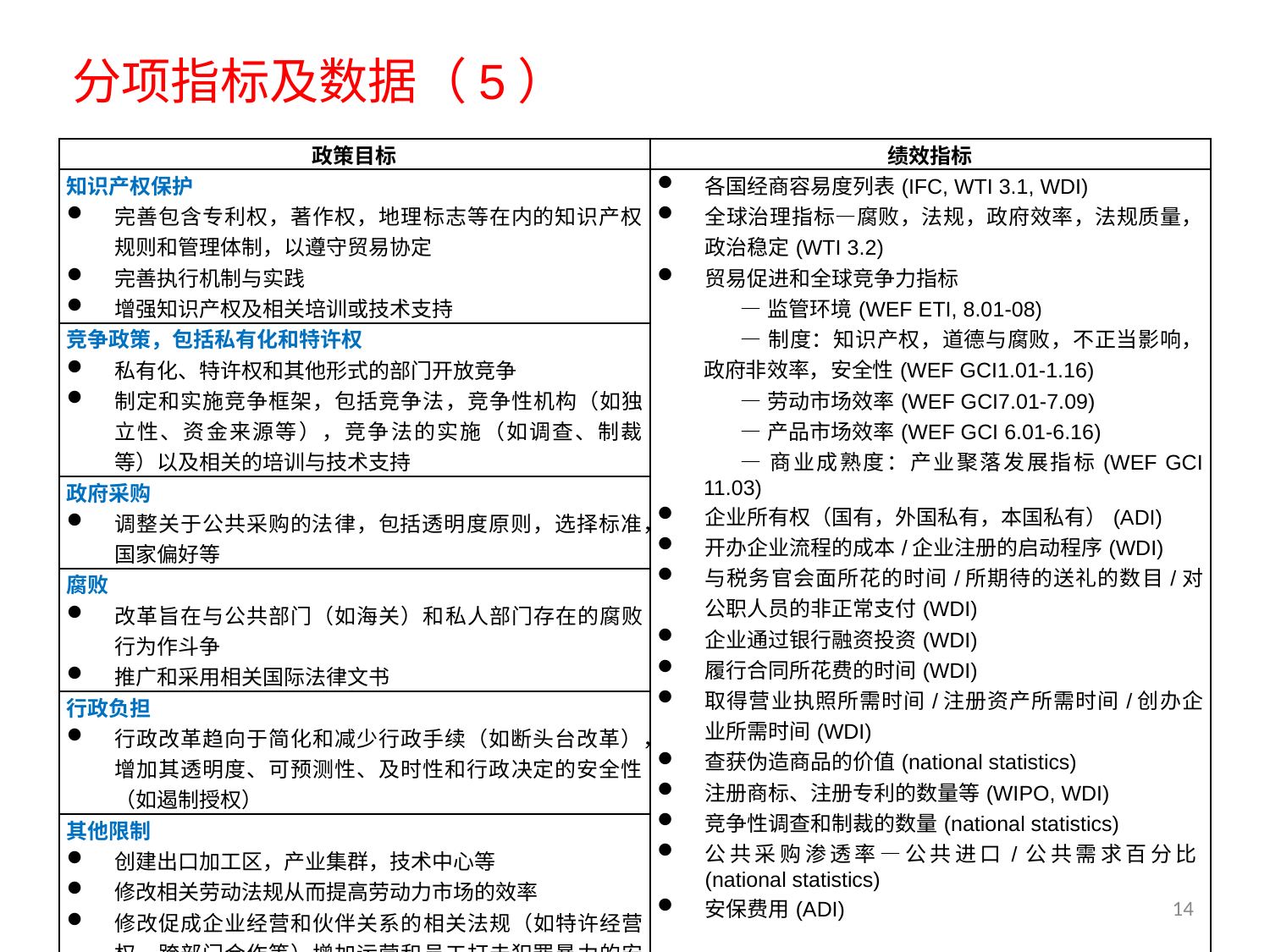

# 分项指标及数据（5）
| 政策目标 | 绩效指标 |
| --- | --- |
| 知识产权保护 完善包含专利权，著作权，地理标志等在内的知识产权规则和管理体制，以遵守贸易协定 完善执行机制与实践 增强知识产权及相关培训或技术支持 | 各国经商容易度列表(IFC, WTI 3.1, WDI) 全球治理指标—腐败，法规，政府效率，法规质量，政治稳定(WTI 3.2) 贸易促进和全球竞争力指标 —监管环境(WEF ETI, 8.01-08) —制度：知识产权，道德与腐败，不正当影响，政府非效率，安全性(WEF GCI1.01-1.16) —劳动市场效率(WEF GCI7.01-7.09) —产品市场效率(WEF GCI 6.01-6.16) —商业成熟度：产业聚落发展指标(WEF GCI 11.03) 企业所有权（国有，外国私有，本国私有）(ADI) 开办企业流程的成本/企业注册的启动程序(WDI) 与税务官会面所花的时间/所期待的送礼的数目/对公职人员的非正常支付(WDI) 企业通过银行融资投资(WDI) 履行合同所花费的时间(WDI) 取得营业执照所需时间/注册资产所需时间/创办企业所需时间(WDI) 查获伪造商品的价值(national statistics) 注册商标、注册专利的数量等(WIPO, WDI) 竞争性调查和制裁的数量(national statistics) 公共采购渗透率—公共进口/公共需求百分比(national statistics) 安保费用(ADI) |
| 竞争政策，包括私有化和特许权 私有化、特许权和其他形式的部门开放竞争 制定和实施竞争框架，包括竞争法，竞争性机构（如独立性、资金来源等），竞争法的实施（如调查、制裁等）以及相关的培训与技术支持 |  |
| 政府采购 调整关于公共采购的法律，包括透明度原则，选择标准，国家偏好等 |  |
| 腐败 改革旨在与公共部门（如海关）和私人部门存在的腐败行为作斗争 推广和采用相关国际法律文书 |  |
| 行政负担 行政改革趋向于简化和减少行政手续（如断头台改革），增加其透明度、可预测性、及时性和行政决定的安全性（如遏制授权） |  |
| 其他限制 创建出口加工区，产业集群，技术中心等 修改相关劳动法规从而提高劳动力市场的效率 修改促成企业经营和伙伴关系的相关法规（如特许经营权，跨部门合作等）增加运营和员工打击犯罪暴力的安全性 |  |
14